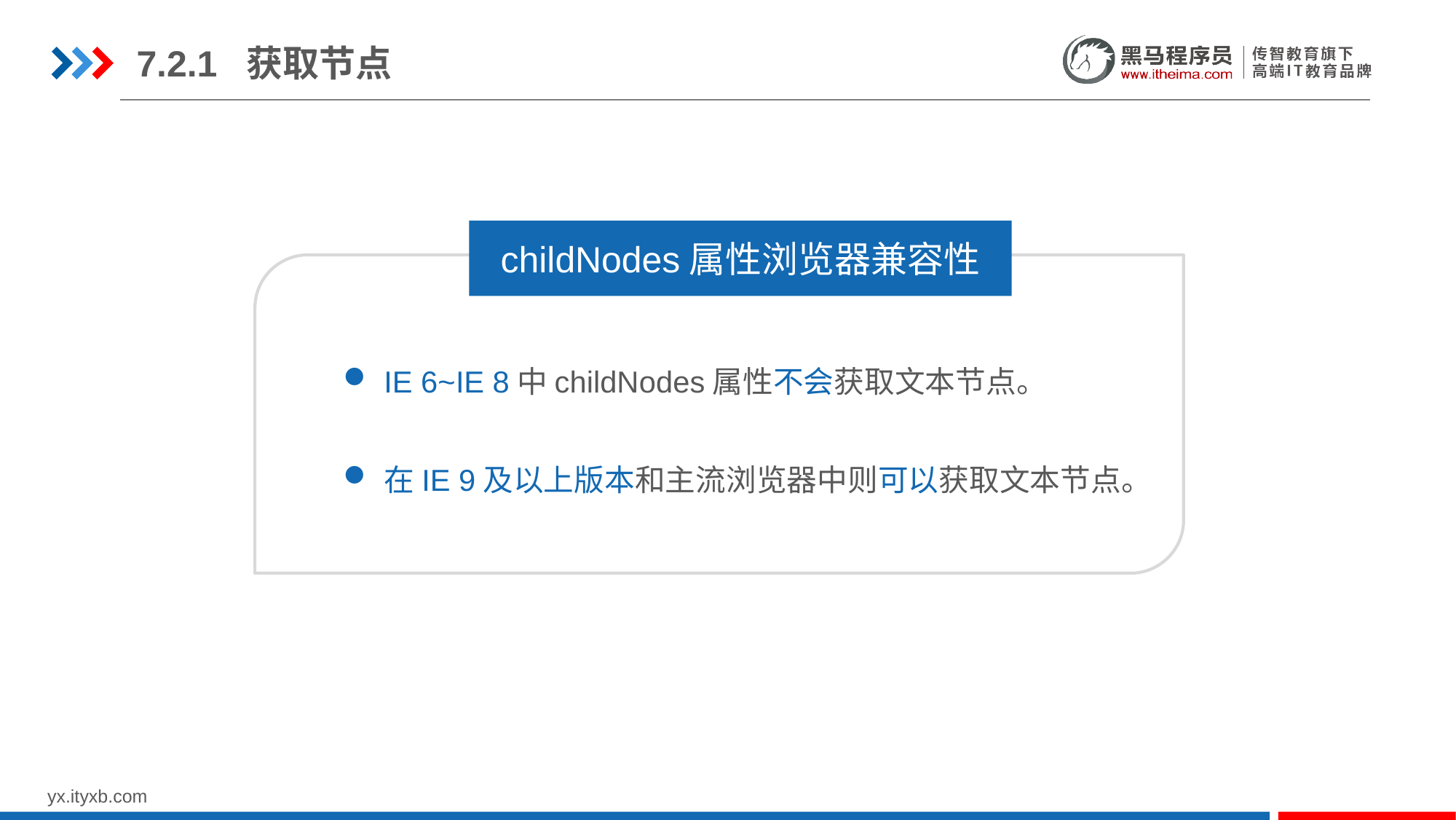

7.2.1  获取节点
childNodes属性浏览器兼容性

IE 6~IE 8中childNodes属性不会获取文本节点。

在IE 9及以上版本和主流浏览器中则可以获取文本节点。